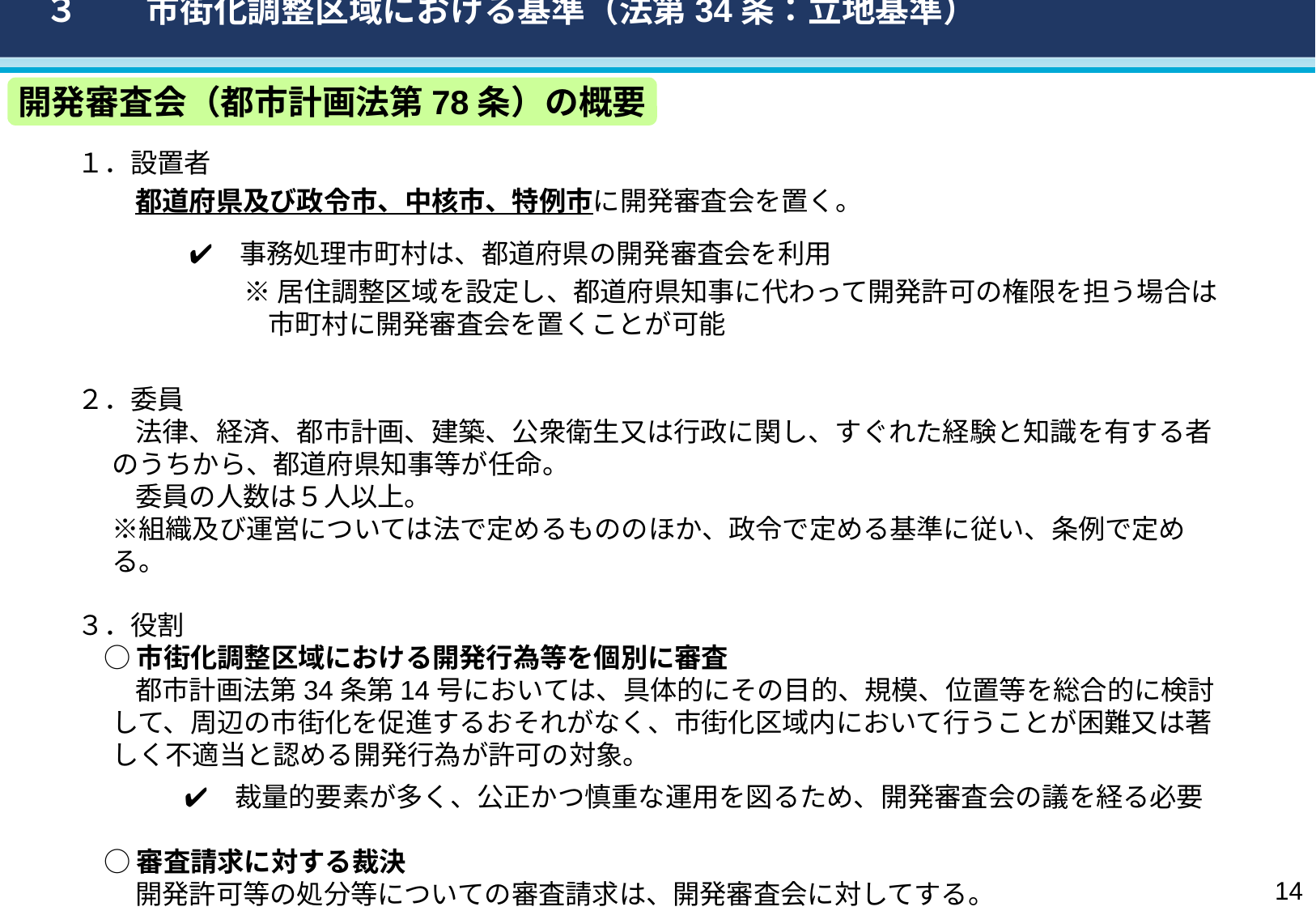

３　　市街化調整区域における基準（法第34条：立地基準）
開発審査会（都市計画法第78条）の概要
１．設置者
都道府県及び政令市、中核市、特例市に開発審査会を置く。

　　✔　事務処理市町村は、都道府県の開発審査会を利用
※居住調整区域を設定し、都道府県知事に代わって開発許可の権限を担う場合は市町村に開発審査会を置くことが可能

２．委員
法律、経済、都市計画、建築、公衆衛生又は行政に関し、すぐれた経験と知識を有する者のうちから、都道府県知事等が任命。
委員の人数は５人以上。
※組織及び運営については法で定めるもののほか、政令で定める基準に従い、条例で定める。

３．役割
　○ 市街化調整区域における開発行為等を個別に審査
都市計画法第34条第14号においては、具体的にその目的、規模、位置等を総合的に検討して、周辺の市街化を促進するおそれがなく、市街化区域内において行うことが困難又は著しく不適当と認める開発行為が許可の対象。

　　　　✔　裁量的要素が多く、公正かつ慎重な運用を図るため、開発審査会の議を経る必要

　○ 審査請求に対する裁決
開発許可等の処分等についての審査請求は、開発審査会に対してする。
14